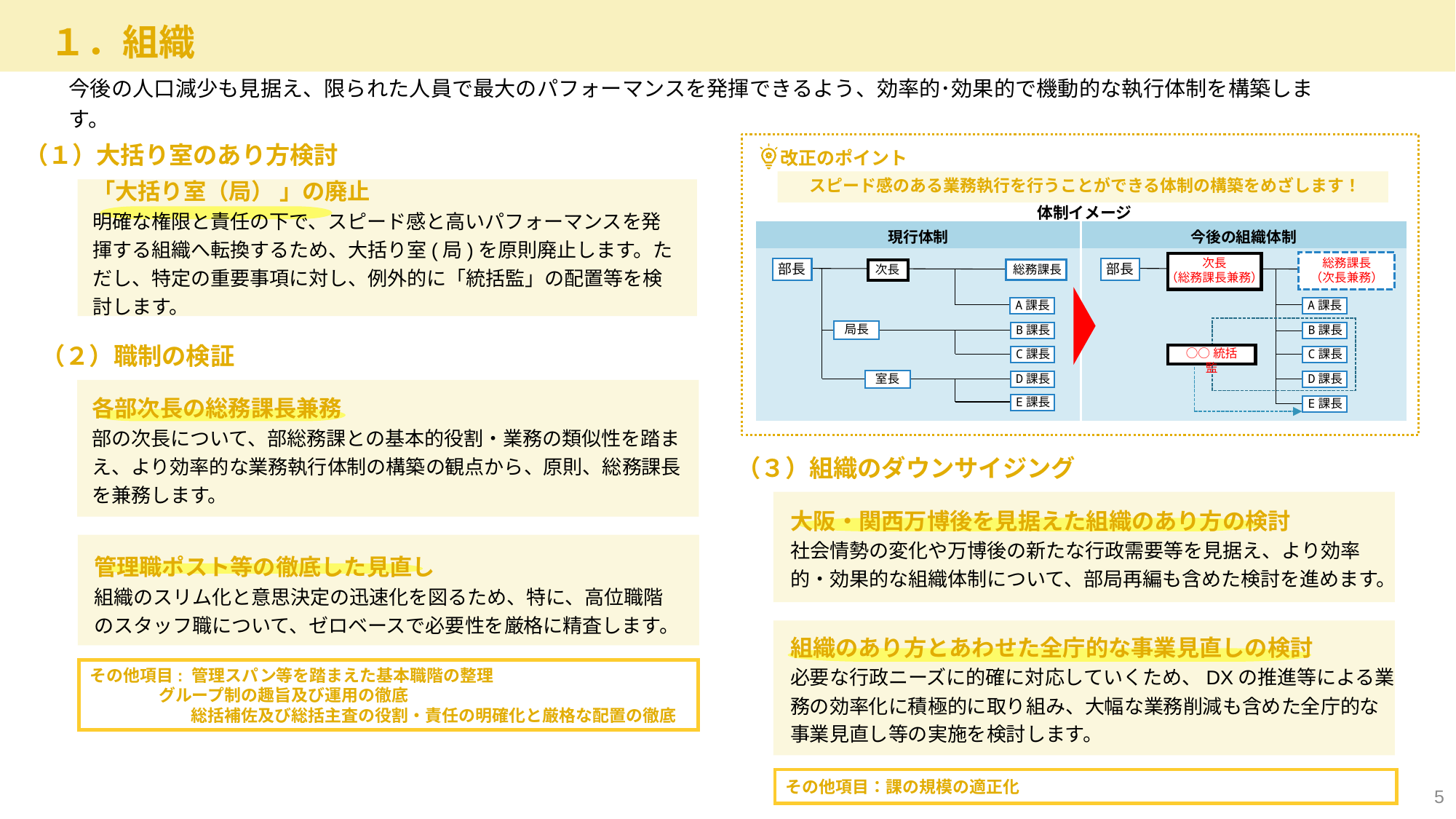

１．組織
今後の人口減少も見据え、限られた人員で最大のパフォーマンスを発揮できるよう、効率的･効果的で機動的な執行体制を構築します。

（１）大括り室のあり方検討
改正のポイント

スピード感のある業務執行を行うことができる体制の構築をめざします！

「大括り室（局） 」の廃止
明確な権限と責任の下で、スピード感と高いパフォーマンスを発揮する組織へ転換するため、大括り室(局)を原則廃止します。ただし、特定の重要事項に対し、例外的に「統括監」の配置等を検討します。
体制イメージ

| 現行体制 | 今後の組織体制 |
| --- | --- |
|  |  |
総務課長
（次長兼務）
次長
（総務課長兼務）

部長
部長
次長
総務課長

A課長
A課長

局長
B課長

B課長

（２）職制の検証
○○統括監
C課長

C課長

D課長

D課長

室長

各部次長の総務課長兼務
部の次長について、部総務課との基本的役割・業務の類似性を踏まえ、より効率的な業務執行体制の構築の観点から、原則、総務課長を兼務します。
E課長

E課長

（３）組織のダウンサイジング
大阪・関西万博後を見据えた組織のあり方の検討
社会情勢の変化や万博後の新たな行政需要等を見据え、より効率的・効果的な組織体制について、部局再編も含めた検討を進めます。

管理職ポスト等の徹底した見直し
組織のスリム化と意思決定の迅速化を図るため、特に、高位職階のスタッフ職について、ゼロベースで必要性を厳格に精査します。

組織のあり方とあわせた全庁的な事業見直しの検討
必要な行政ニーズに的確に対応していくため、DXの推進等による業務の効率化に積極的に取り組み、大幅な業務削減も含めた全庁的な事業見直し等の実施を検討します。

その他項目: 管理スパン等を踏まえた基本職階の整理
                 グループ制の趣旨及び運用の徹底
　　　　         総括補佐及び総括主査の役割・責任の明確化と厳格な配置の徹底
その他項目：課の規模の適正化
5